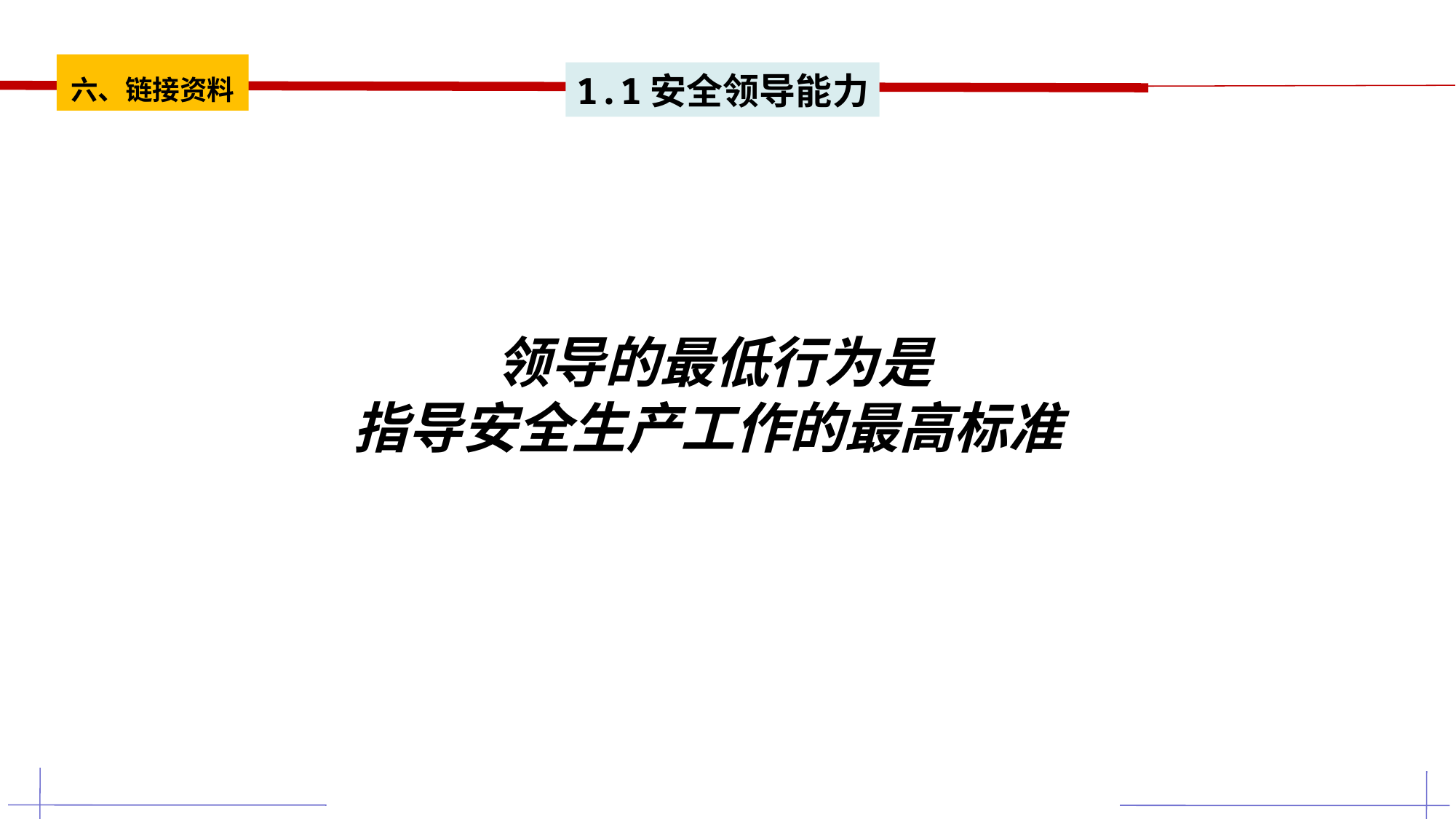

六、链接资料
1.1安全领导能力
领导的最低行为是
指导安全生产工作的最高标准